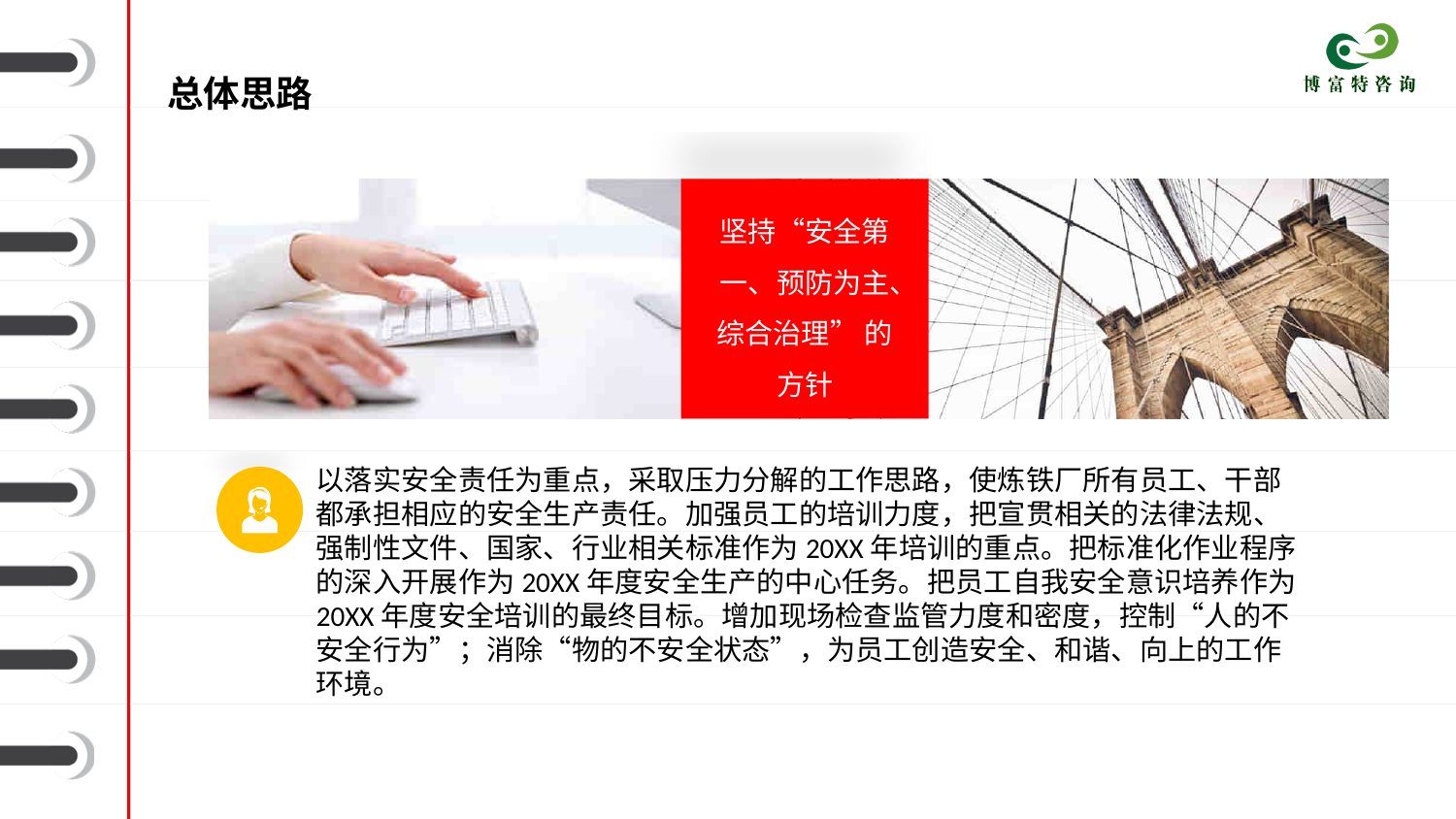

总体思路

坚持“安全第一、预防为主、综合治理” 的方针

以落实安全责任为重点，采取压力分解的工作思路，使炼铁厂所有员工、干部都承担相应的安全生产责任。加强员工的培训力度，把宣贯相关的法律法规、强制性文件、国家、行业相关标准作为20XX年培训的重点。把标准化作业程序的深入开展作为20XX年度安全生产的中心任务。把员工自我安全意识培养作为20XX年度安全培训的最终目标。增加现场检查监管力度和密度，控制“人的不安全行为”；消除“物的不安全状态”，为员工创造安全、和谐、向上的工作环境。